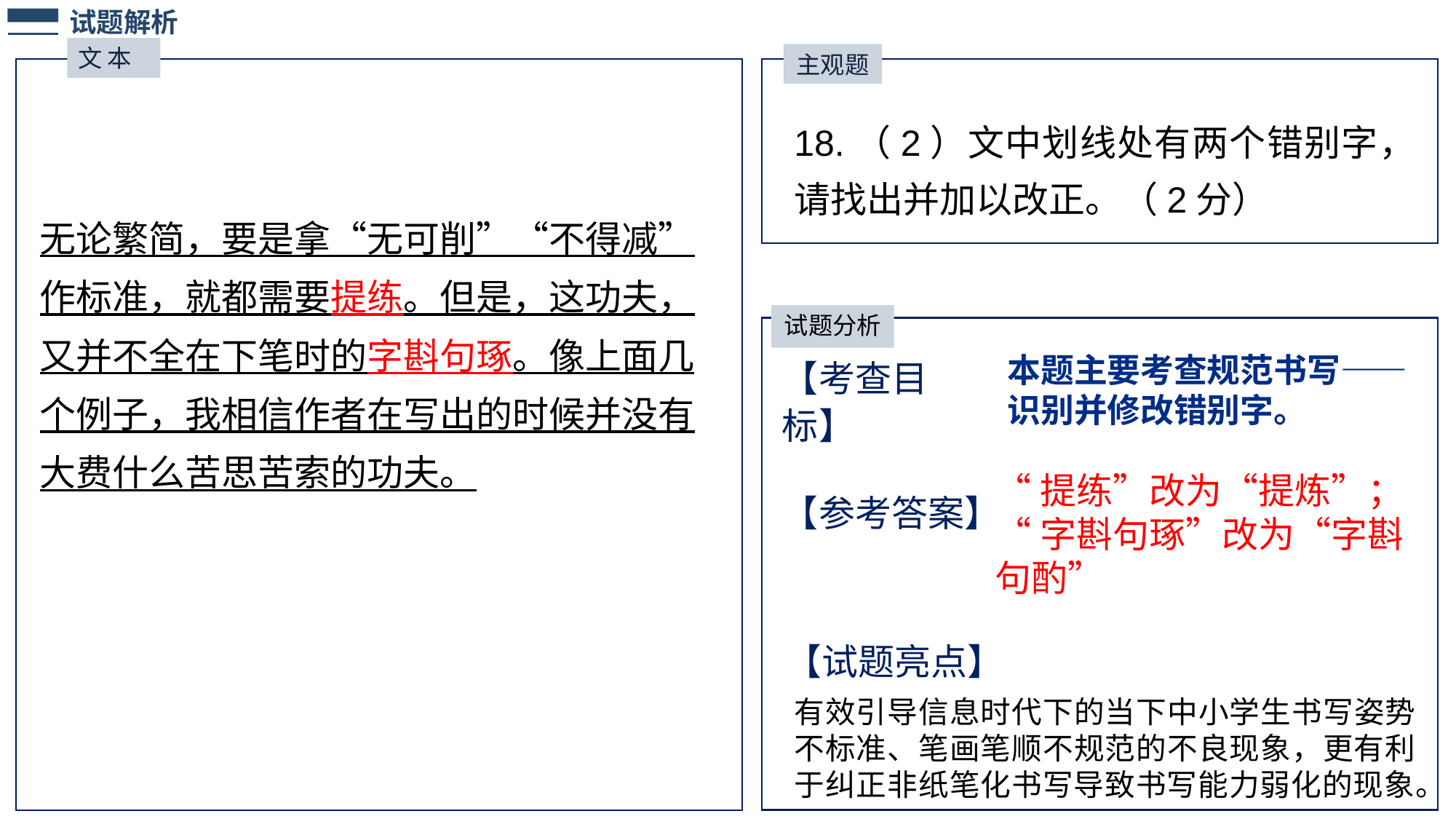

试题解析

文 本
主观题

无论繁简，要是拿“无可削”“不得减”作标准，就都需要提练。但是，这功夫，又并不全在下笔时的字斟句琢。像上面几个例子，我相信作者在写出的时候并没有大费什么苦思苦索的功夫。
18.（2）文中划线处有两个错别字，请找出并加以改正。（2分）
试题分析

本题主要考查规范书写——识别并修改错别字。
【考查目标】
“提练”改为“提炼”；
“字斟句琢”改为“字斟句酌”
【参考答案】

【试题亮点】
有效引导信息时代下的当下中小学生书写姿势不标准、笔画笔顺不规范的不良现象，更有利于纠正非纸笔化书写导致书写能力弱化的现象。